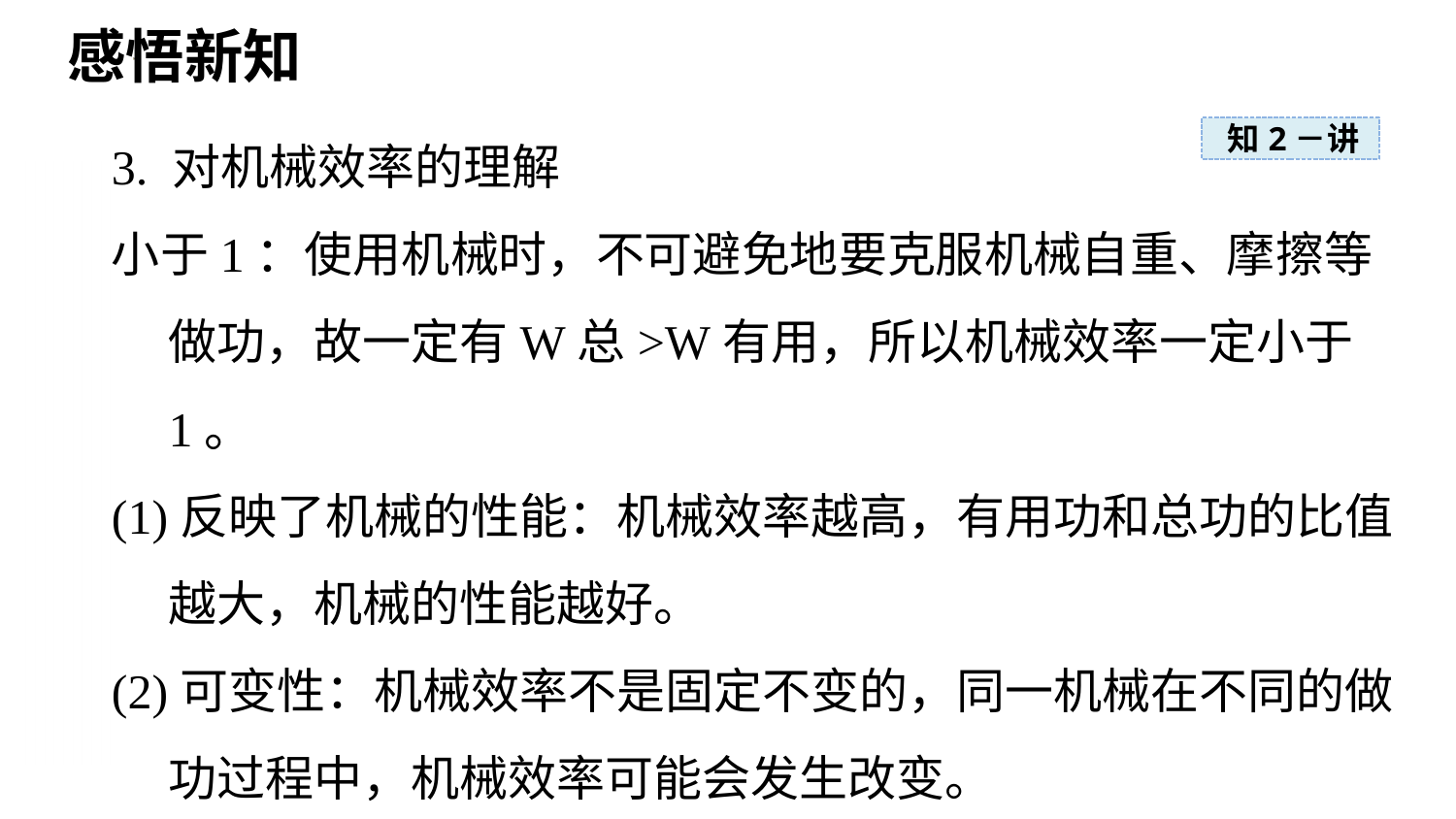

感悟新知
3. 对机械效率的理解
小于1：使用机械时，不可避免地要克服机械自重、摩擦等做功，故一定有W总>W有用，所以机械效率一定小于1。
(1)反映了机械的性能：机械效率越高，有用功和总功的比值越大，机械的性能越好。
(2)可变性：机械效率不是固定不变的，同一机械在不同的做功过程中，机械效率可能会发生改变。
知2－讲